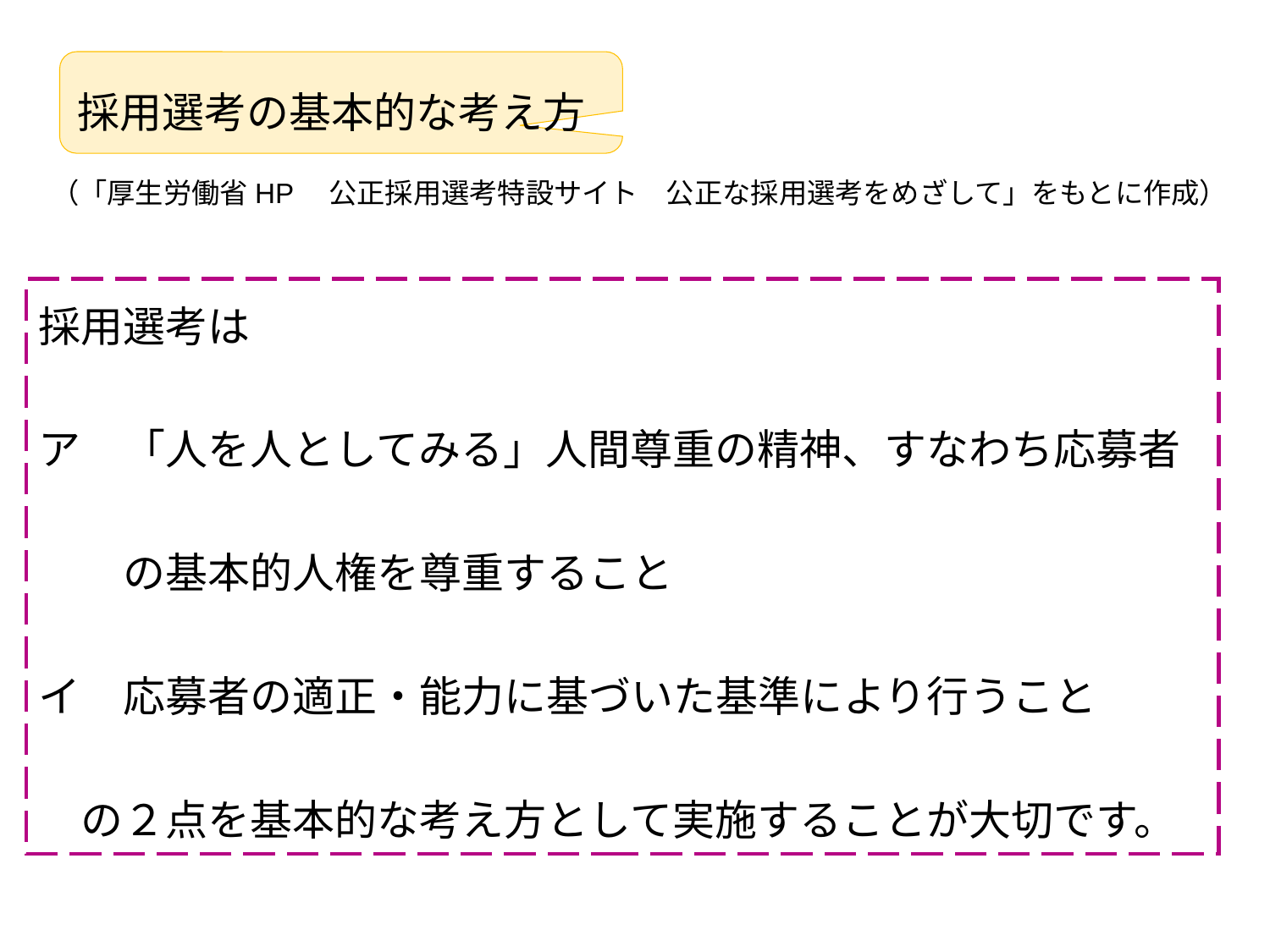

採用選考の基本的な考え方
（「厚生労働省HP　公正採用選考特設サイト　公正な採用選考をめざして」をもとに作成）
採用選考は

ア　「人を人としてみる」人間尊重の精神、すなわち応募者
　　の基本的人権を尊重すること

イ　応募者の適正・能力に基づいた基準により行うこと

　の２点を基本的な考え方として実施することが大切です。